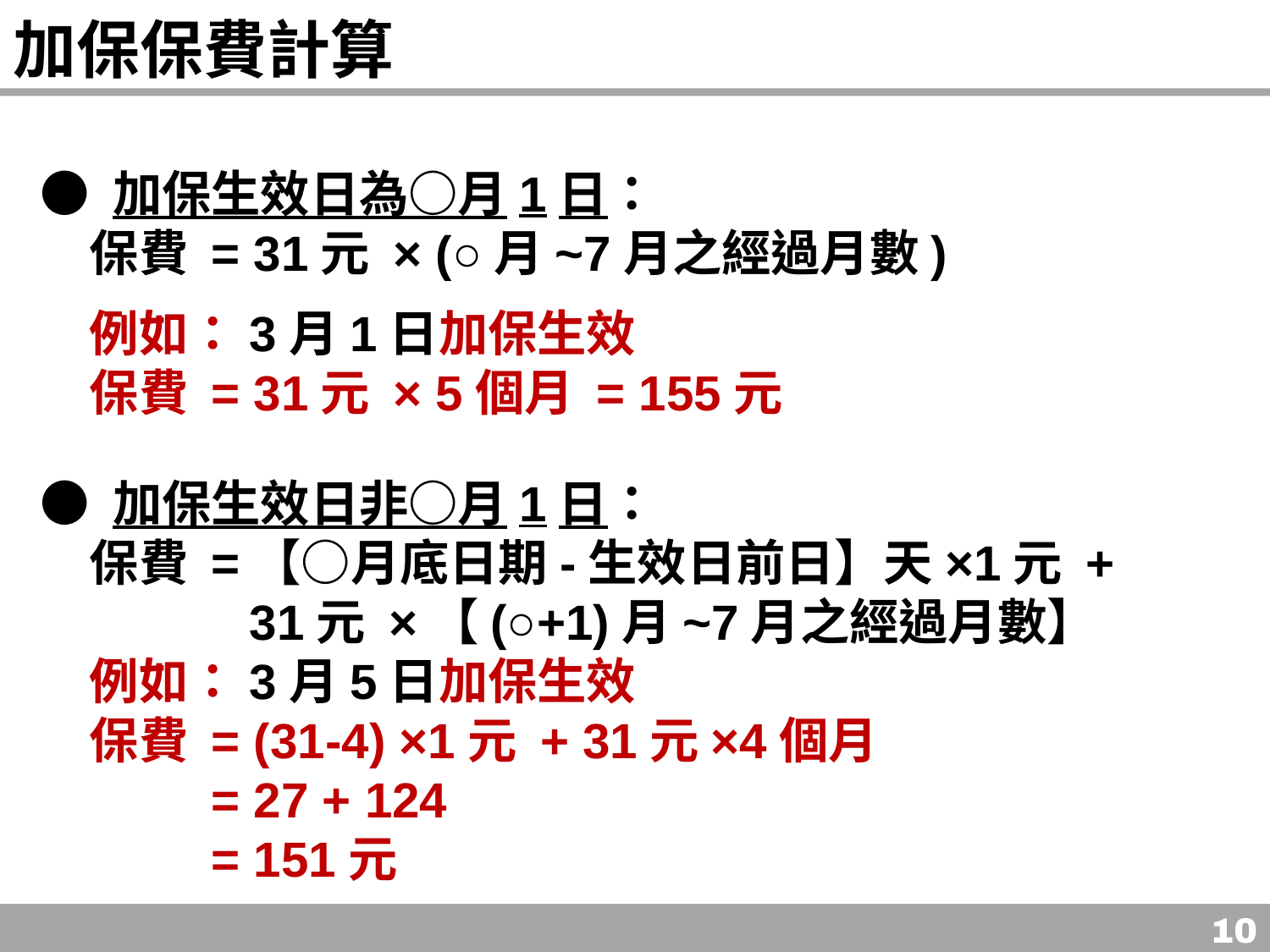

# 加保保費計算
● 加保生效日為○月1日：
　保費 = 31元 × (○月~7月之經過月數)
　例如：3月1日加保生效
　保費 = 31元 × 5個月 = 155元
● 加保生效日非○月1日：
　保費 =【○月底日期-生效日前日】天×1元 +
　　　　31元 ×【(○+1)月~7月之經過月數】
　例如：3月5日加保生效
　保費 = (31-4) ×1元 + 31元×4個月
　　　 = 27 + 124
　　　 = 151元
10